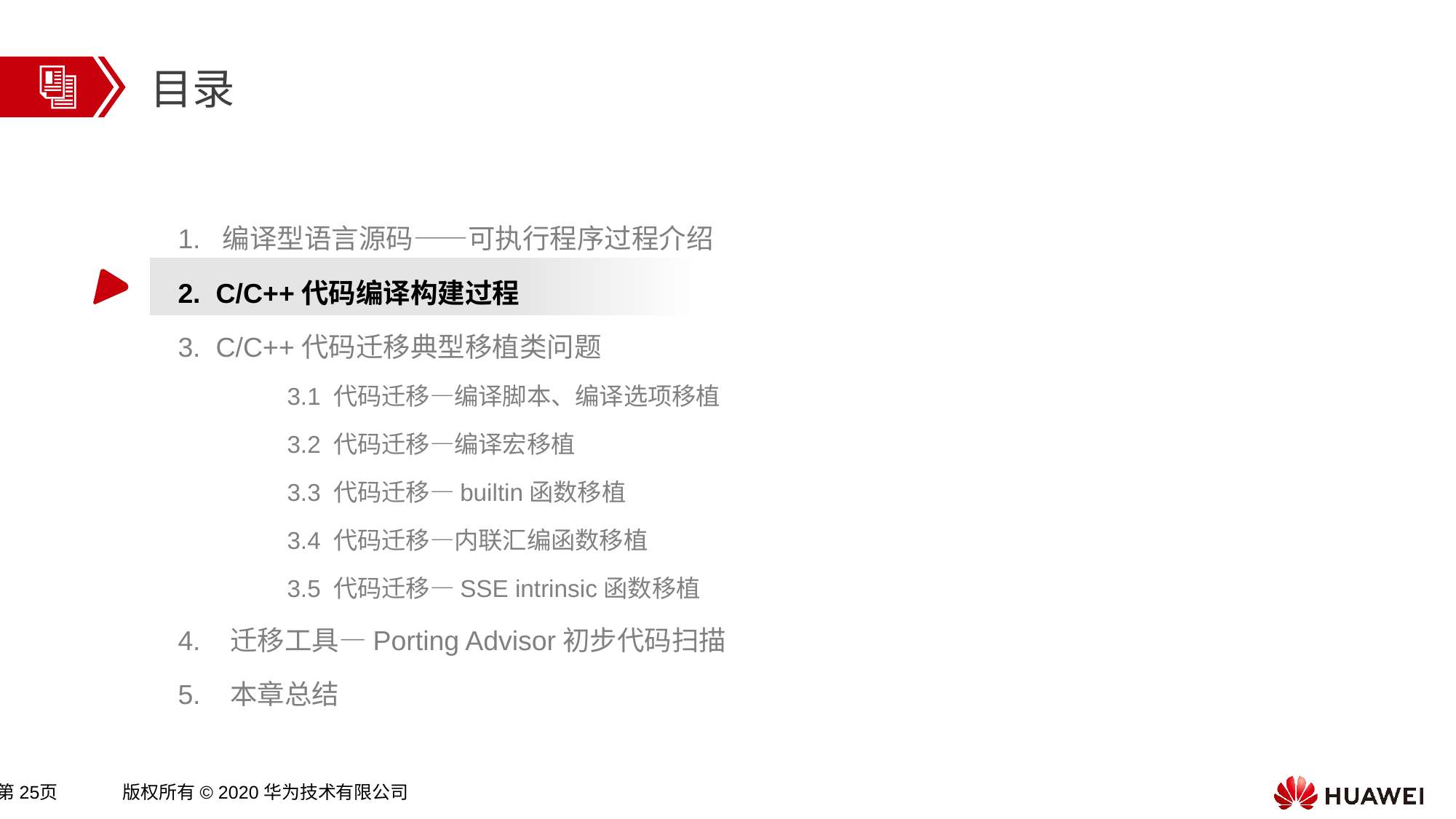

目录

1.  编译型语言源码——可执行程序过程介绍
2.  C/C++代码编译构建过程
3.  C/C++代码迁移典型移植类问题
	3.1 代码迁移—编译脚本、编译选项移植
	3.2 代码迁移—编译宏移植
	3.3 代码迁移—builtin函数移植
	3.4 代码迁移—内联汇编函数移植
	3.5 代码迁移—SSE intrinsic函数移植
4.   迁移工具—Porting Advisor初步代码扫描
5.   本章总结